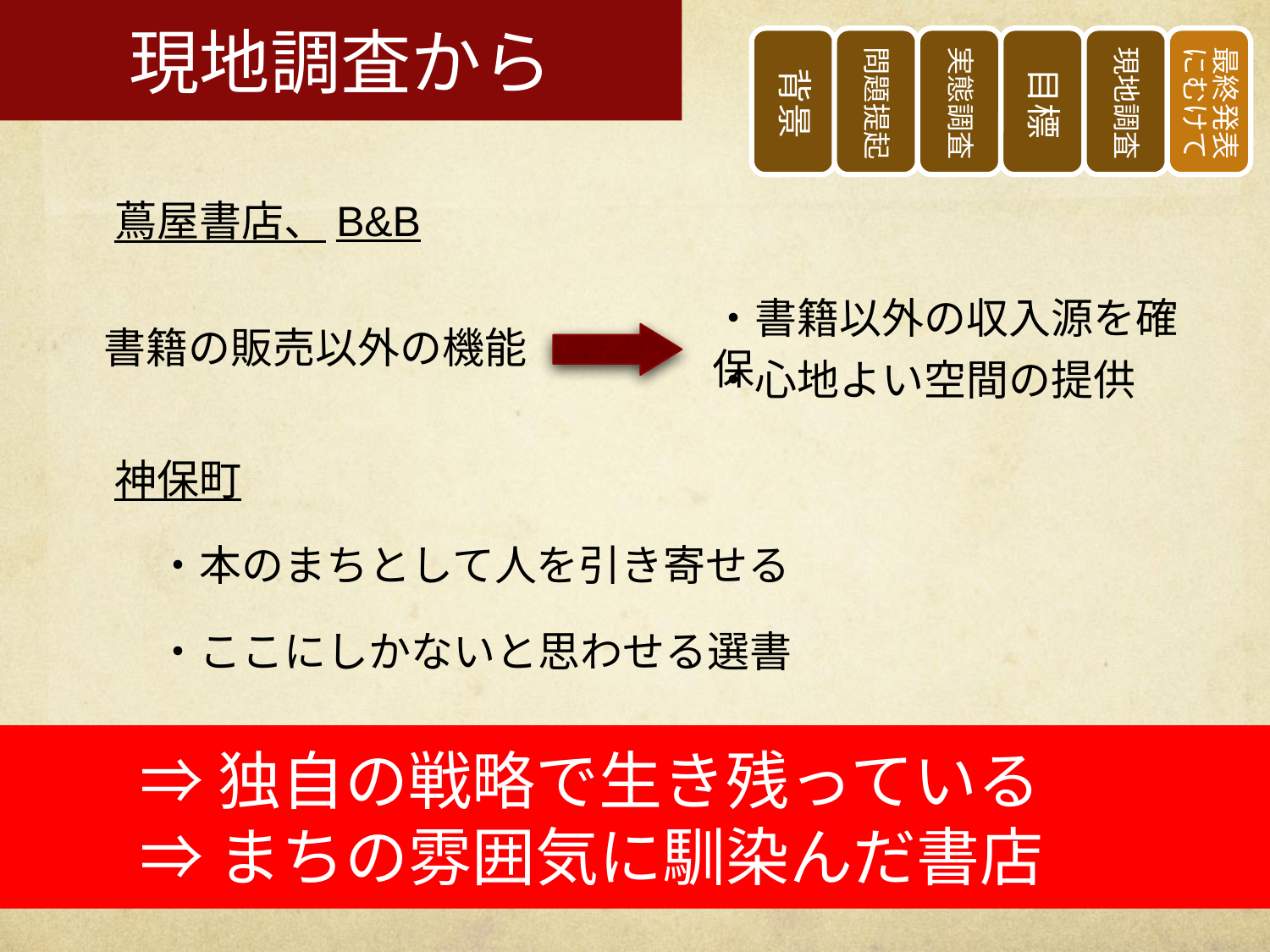

現地調査から
背景
問題提起
実態調査
目標
現地調査
最終発表にむけて
#
蔦屋書店、B&B

神保町
　・本のまちとして人を引き寄せる
　・ここにしかないと思わせる選書
・書籍以外の収入源を確保
書籍の販売以外の機能

・心地よい空間の提供
	⇒独自の戦略で生き残っている
	⇒まちの雰囲気に馴染んだ書店